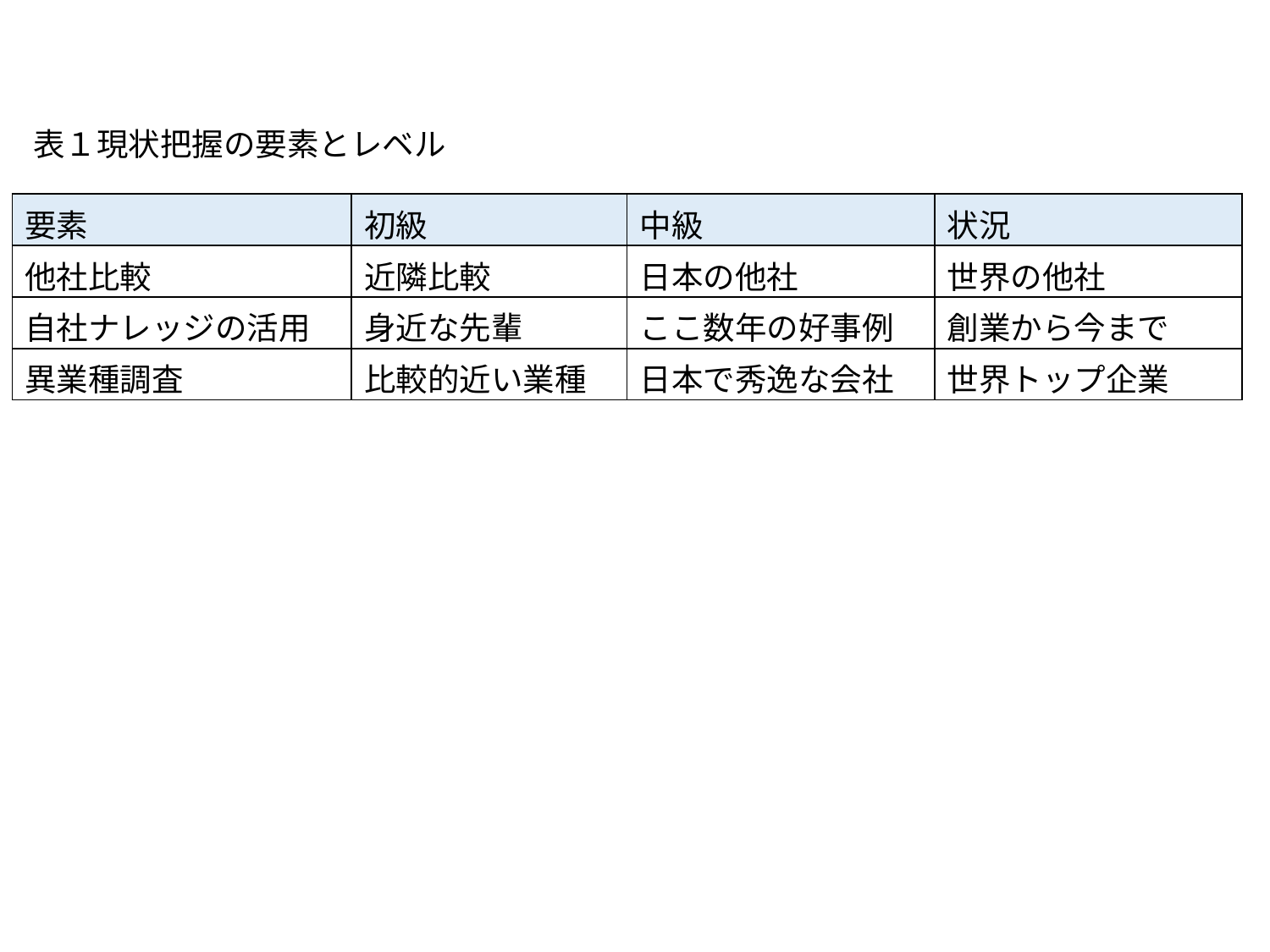

表１現状把握の要素とレベル
| 要素 | 初級 | 中級 | 状況 |
| --- | --- | --- | --- |
| 他社比較 | 近隣比較 | 日本の他社 | 世界の他社 |
| 自社ナレッジの活用 | 身近な先輩 | ここ数年の好事例 | 創業から今まで |
| 異業種調査 | 比較的近い業種 | 日本で秀逸な会社 | 世界トップ企業 |